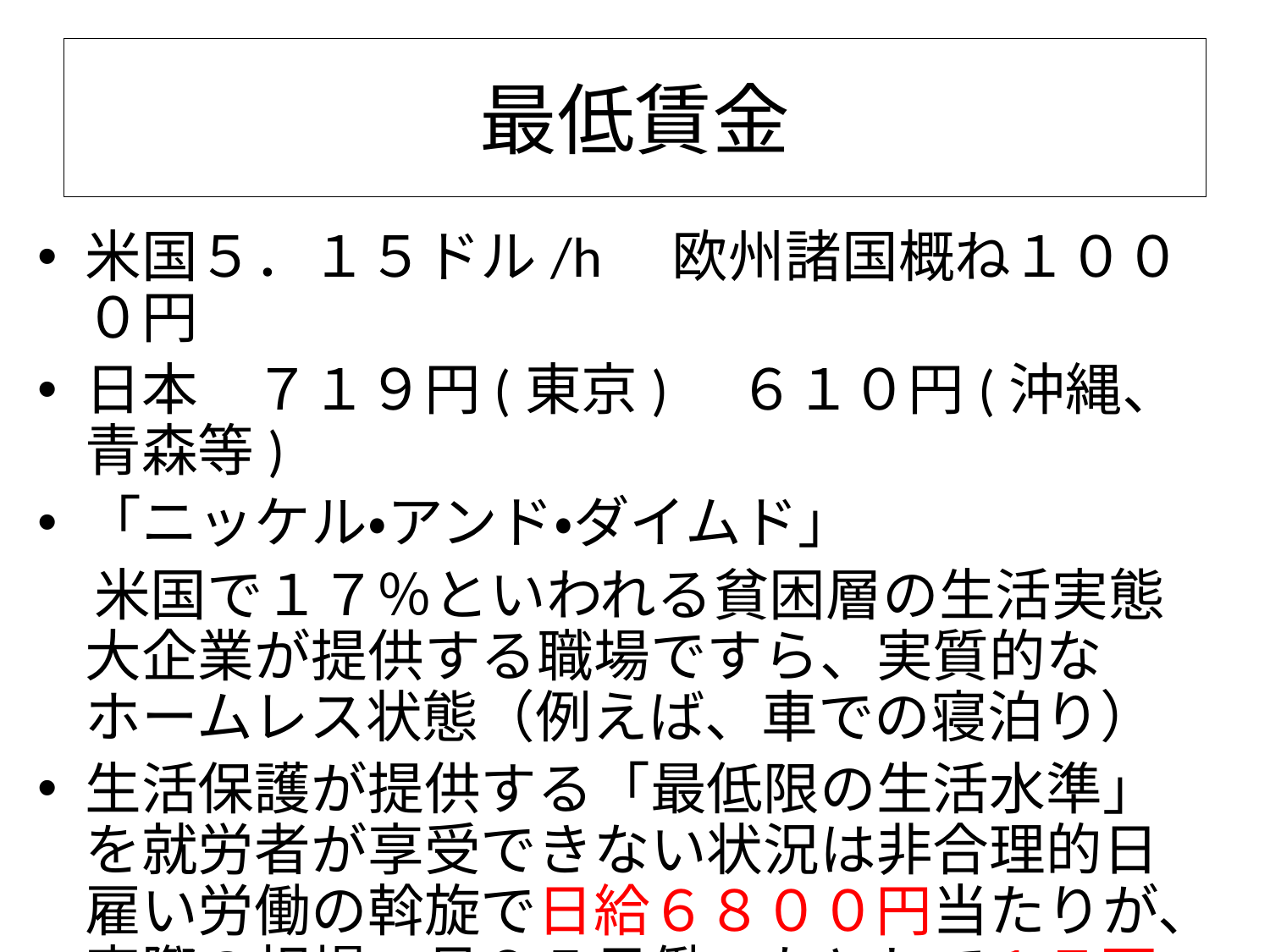

# 最低賃金
米国５．１５ドル/h　欧州諸国概ね１０００円
日本　７１９円(東京)　６１０円(沖縄、青森等)
「ニッケル・アンド・ダイムド」
　米国で１７％といわれる貧困層の生活実態大企業が提供する職場ですら、実質的なホームレス状態（例えば、車での寝泊り）
生活保護が提供する「最低限の生活水準」を就労者が享受できない状況は非合理的日雇い労働の斡旋で日給６８００円当たりが、実際の相場、月２５日働いたとして１７万円の収入